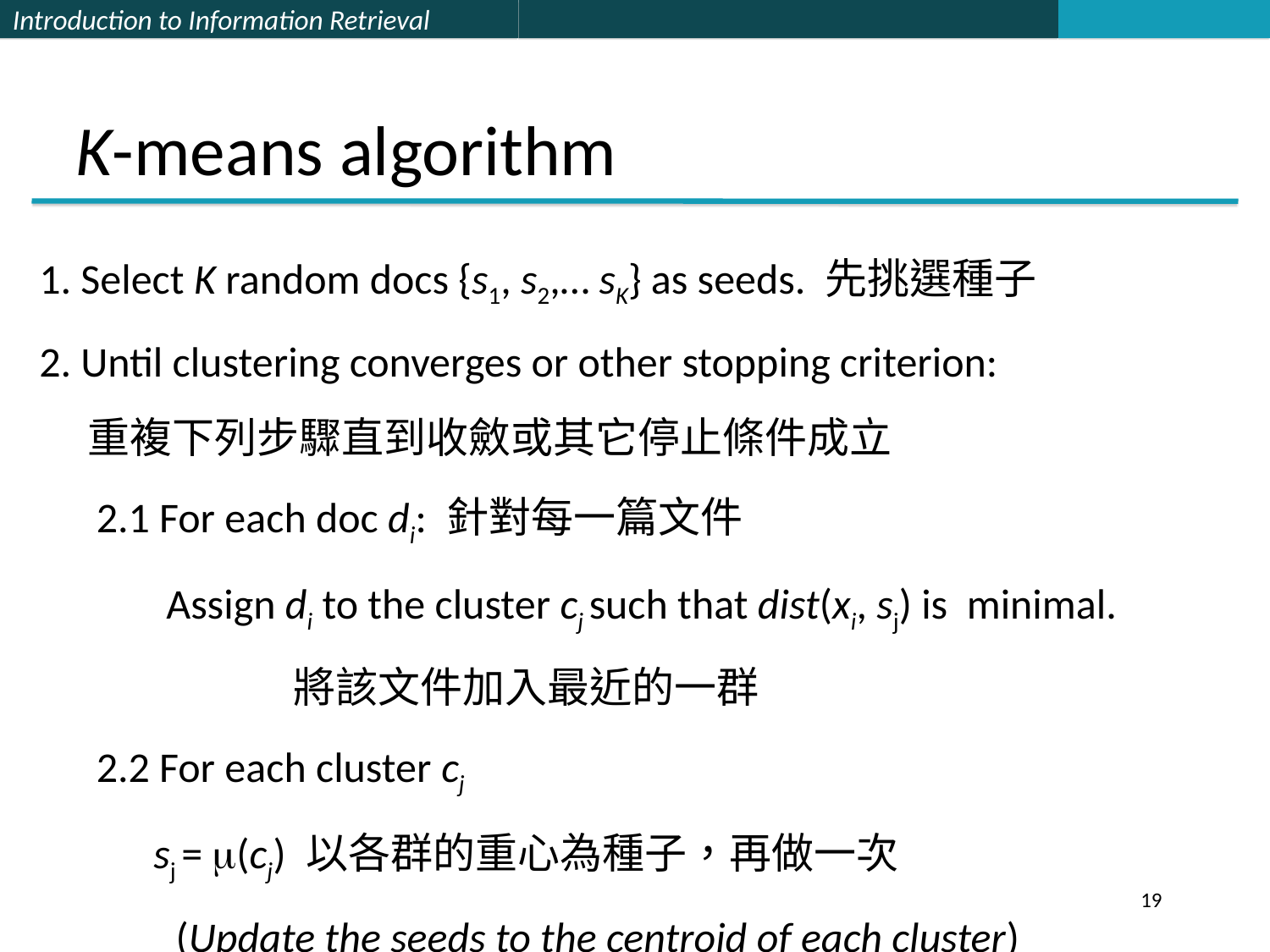

# K-means algorithm
1. Select K random docs {s1, s2,… sK} as seeds. 先挑選種子
2. Until clustering converges or other stopping criterion:
    重複下列步驟直到收斂或其它停止條件成立
      2.1 For each doc di: 針對每一篇文件
         	Assign di to the cluster cj such that dist(xi, sj) is  minimal.
	  	將該文件加入最近的一群
      2.2 For each cluster cj
            sj = μ(cj) 以各群的重心為種子，再做一次
	 (Update the seeds to the centroid of each cluster)
19